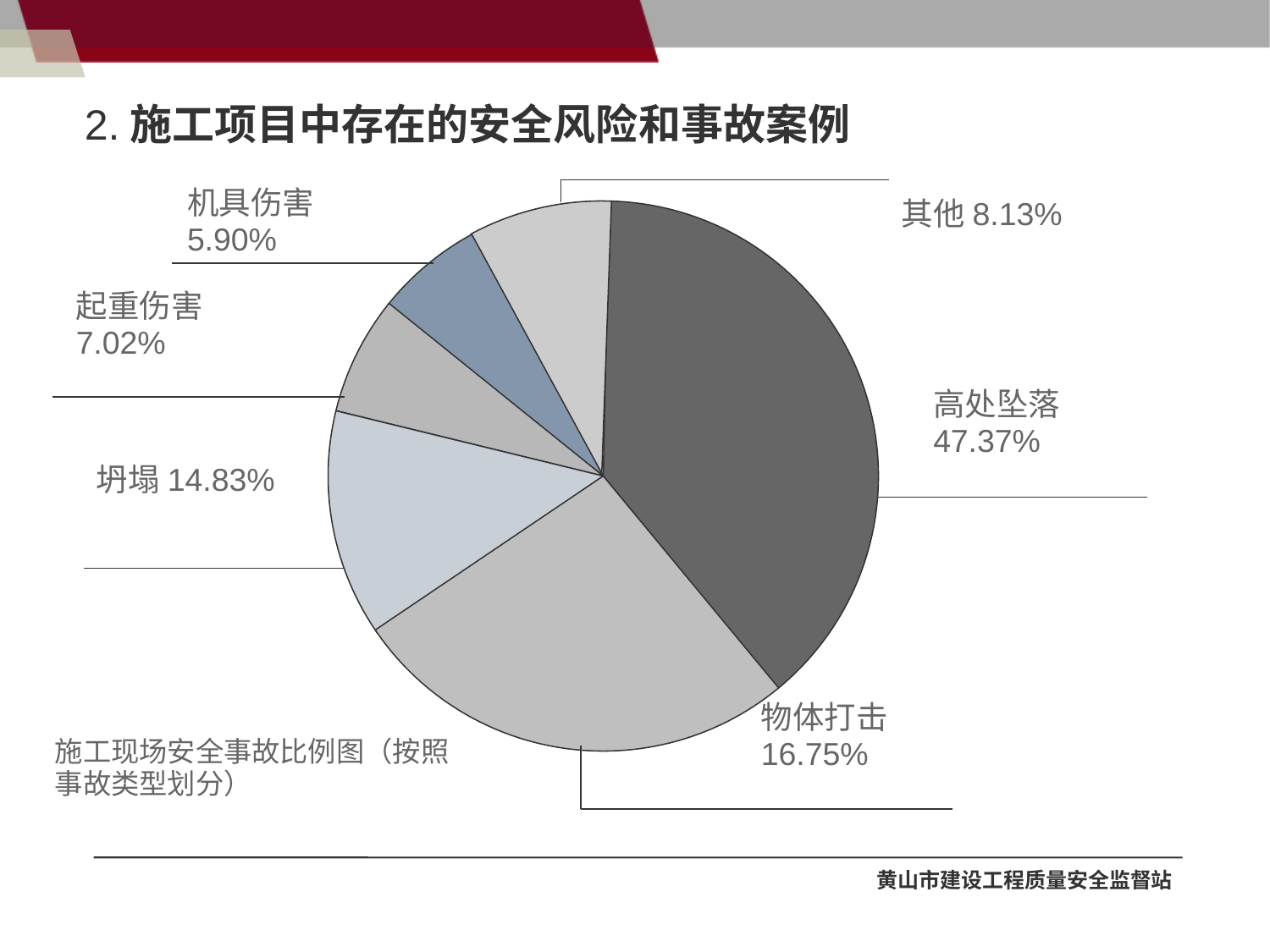

2.施工项目中存在的安全风险和事故案例
机具伤害5.90%
其他8.13%

起重伤害7.02%
高处坠落47.37%
坍塌14.83%
物体打击16.75%
施工现场安全事故比例图（按照事故类型划分）